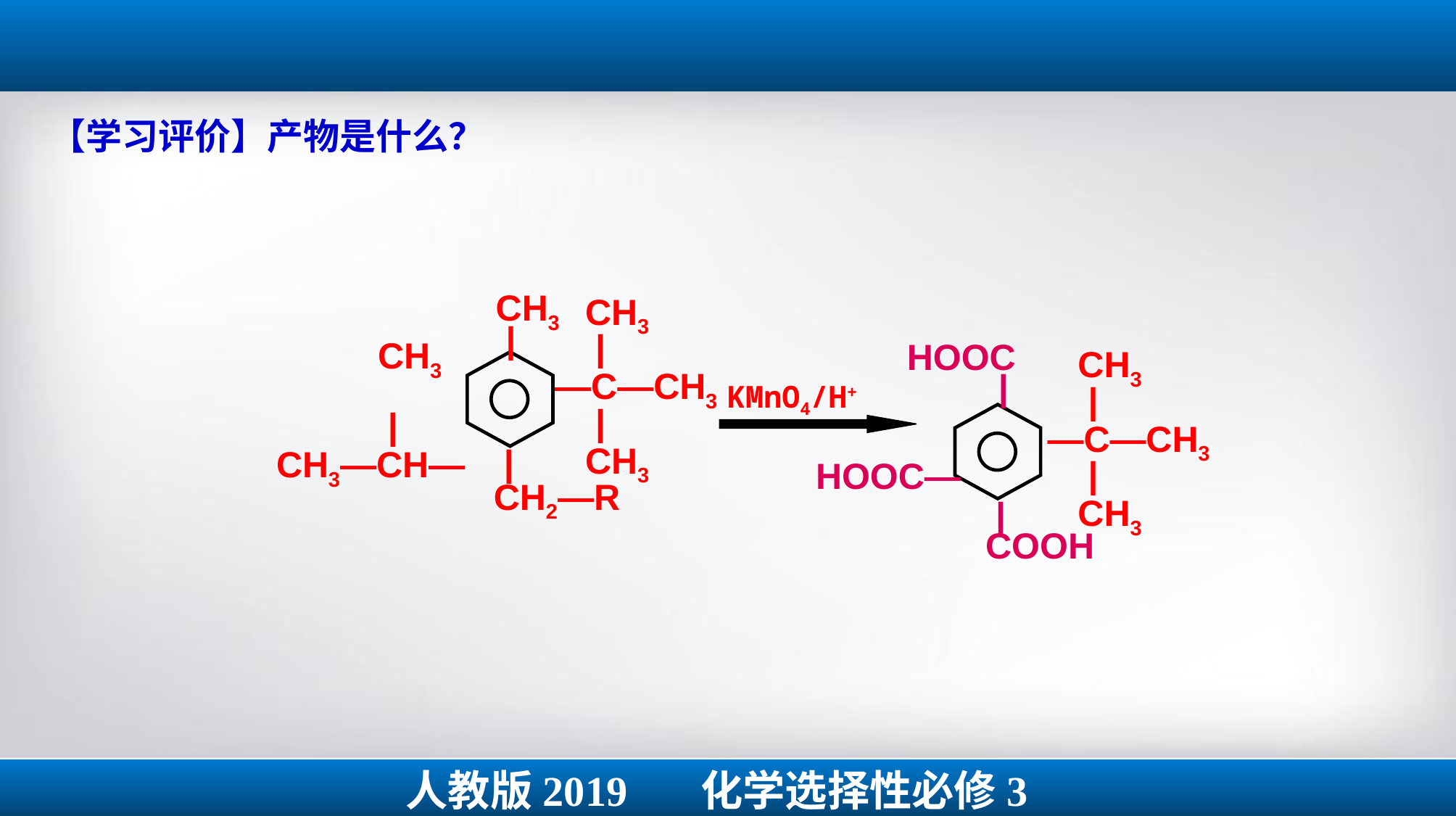

【学习评价】产物是什么？
CH3
 |

 |
CH2—R
   CH3
    |
—C—CH3
    |
   CH3
          CH3
           |
CH3—CH—
HOOC
         |
   CH3
    |
—C—CH3
    |
   CH3

HOOC—
 |
COOH
KMnO4/H+